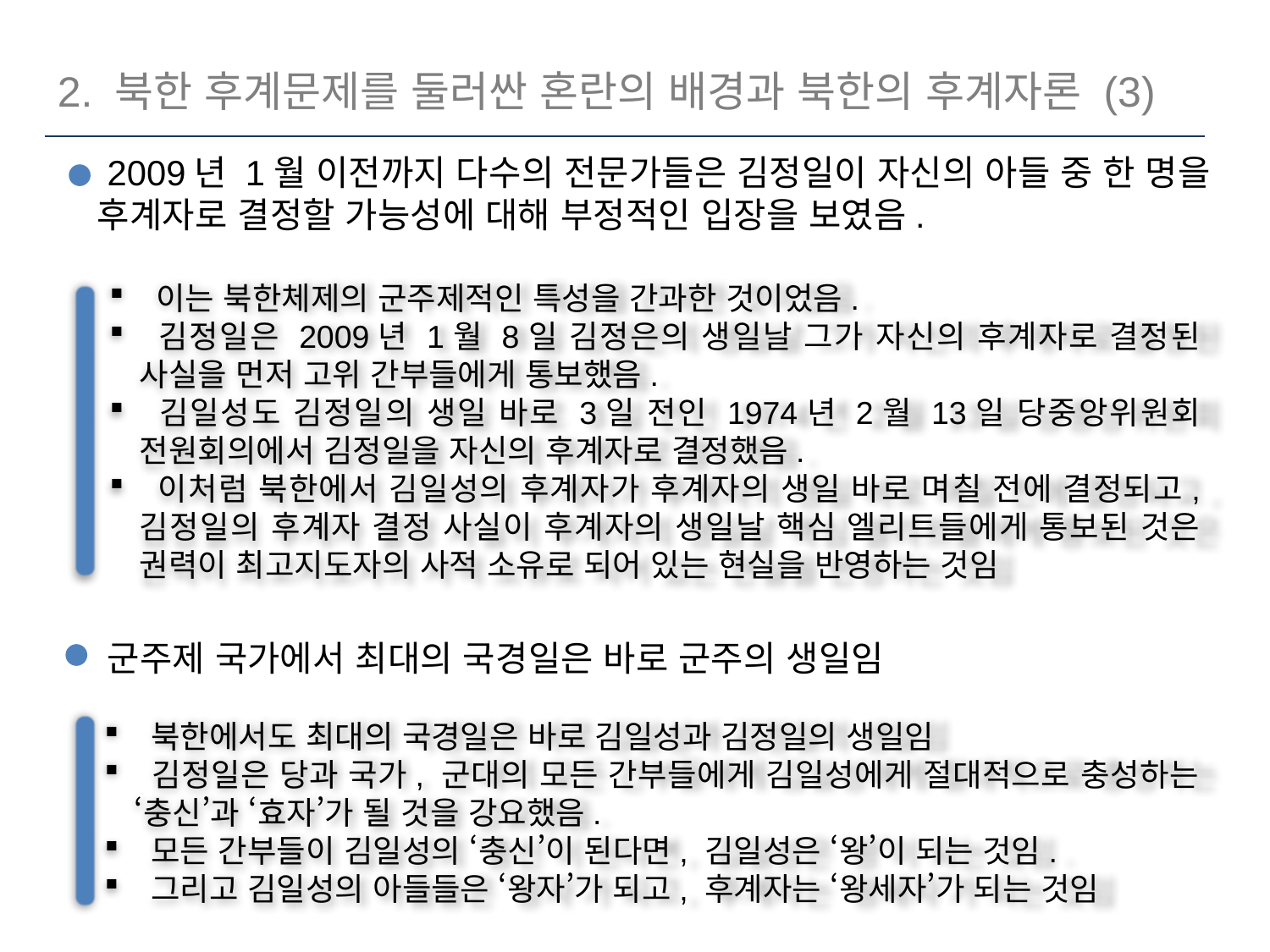

2. 북한 후계문제를 둘러싼 혼란의 배경과 북한의 후계자론 (3)
 2009년 1월 이전까지 다수의 전문가들은 김정일이 자신의 아들 중 한 명을 후계자로 결정할 가능성에 대해 부정적인 입장을 보였음.

 이는 북한체제의 군주제적인 특성을 간과한 것이었음.
 김정일은 2009년 1월 8일 김정은의 생일날 그가 자신의 후계자로 결정된 사실을 먼저 고위 간부들에게 통보했음.
 김일성도 김정일의 생일 바로 3일 전인 1974년 2월 13일 당중앙위원회 전원회의에서 김정일을 자신의 후계자로 결정했음.
 이처럼 북한에서 김일성의 후계자가 후계자의 생일 바로 며칠 전에 결정되고, 김정일의 후계자 결정 사실이 후계자의 생일날 핵심 엘리트들에게 통보된 것은 권력이 최고지도자의 사적 소유로 되어 있는 현실을 반영하는 것임

군주제 국가에서 최대의 국경일은 바로 군주의 생일임

 북한에서도 최대의 국경일은 바로 김일성과 김정일의 생일임
 김정일은 당과 국가, 군대의 모든 간부들에게 김일성에게 절대적으로 충성하는 ‘충신’과 ‘효자’가 될 것을 강요했음.
 모든 간부들이 김일성의 ‘충신’이 된다면, 김일성은 ‘왕’이 되는 것임.
 그리고 김일성의 아들들은 ‘왕자’가 되고, 후계자는 ‘왕세자’가 되는 것임